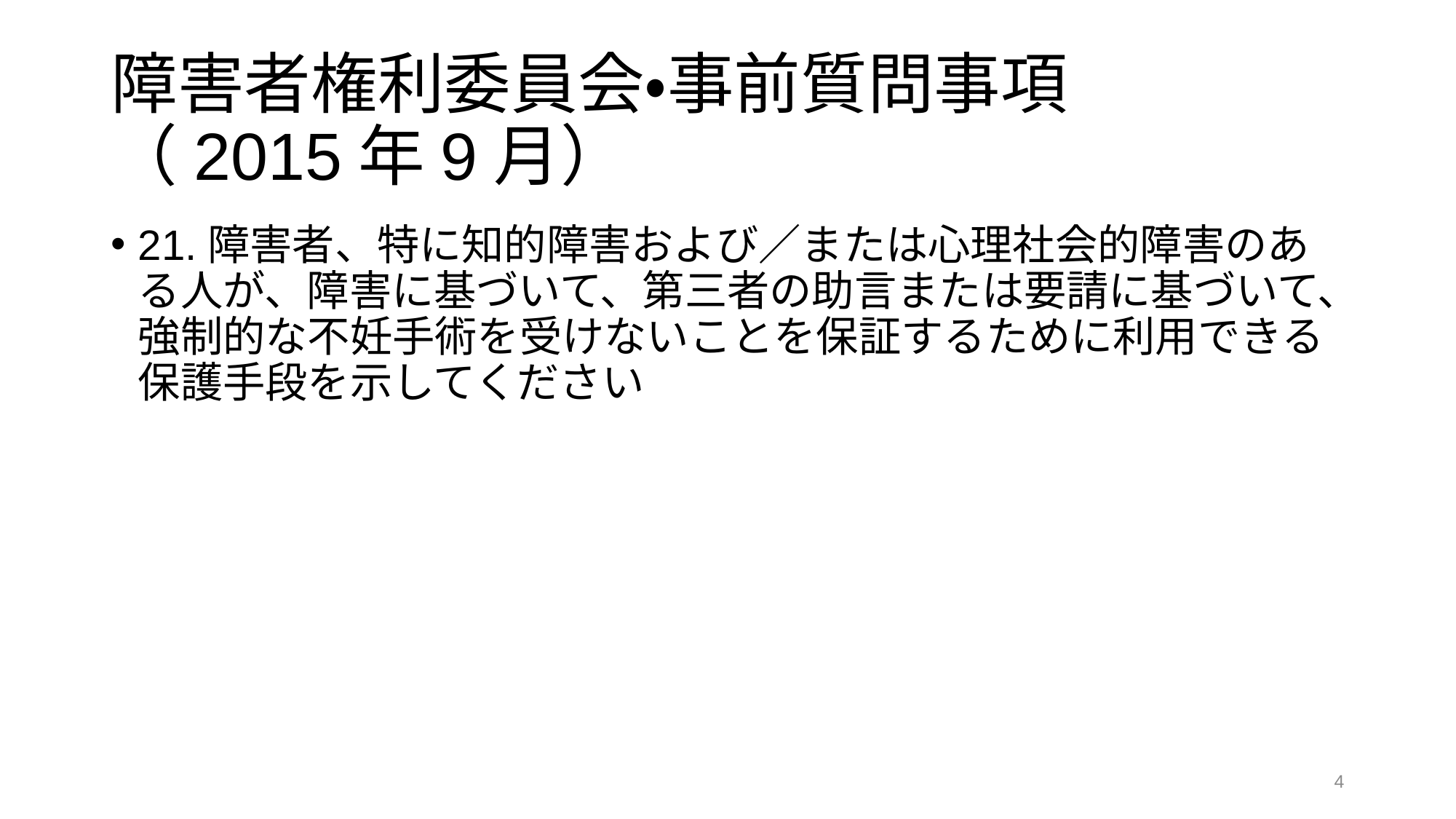

# 障害者権利委員会・事前質問事項 （2015年9月）
21.障害者、特に知的障害および／または心理社会的障害のある人が、障害に基づいて、第三者の助言または要請に基づいて、強制的な不妊手術を受けないことを保証するために利用できる保護手段を示してください
4